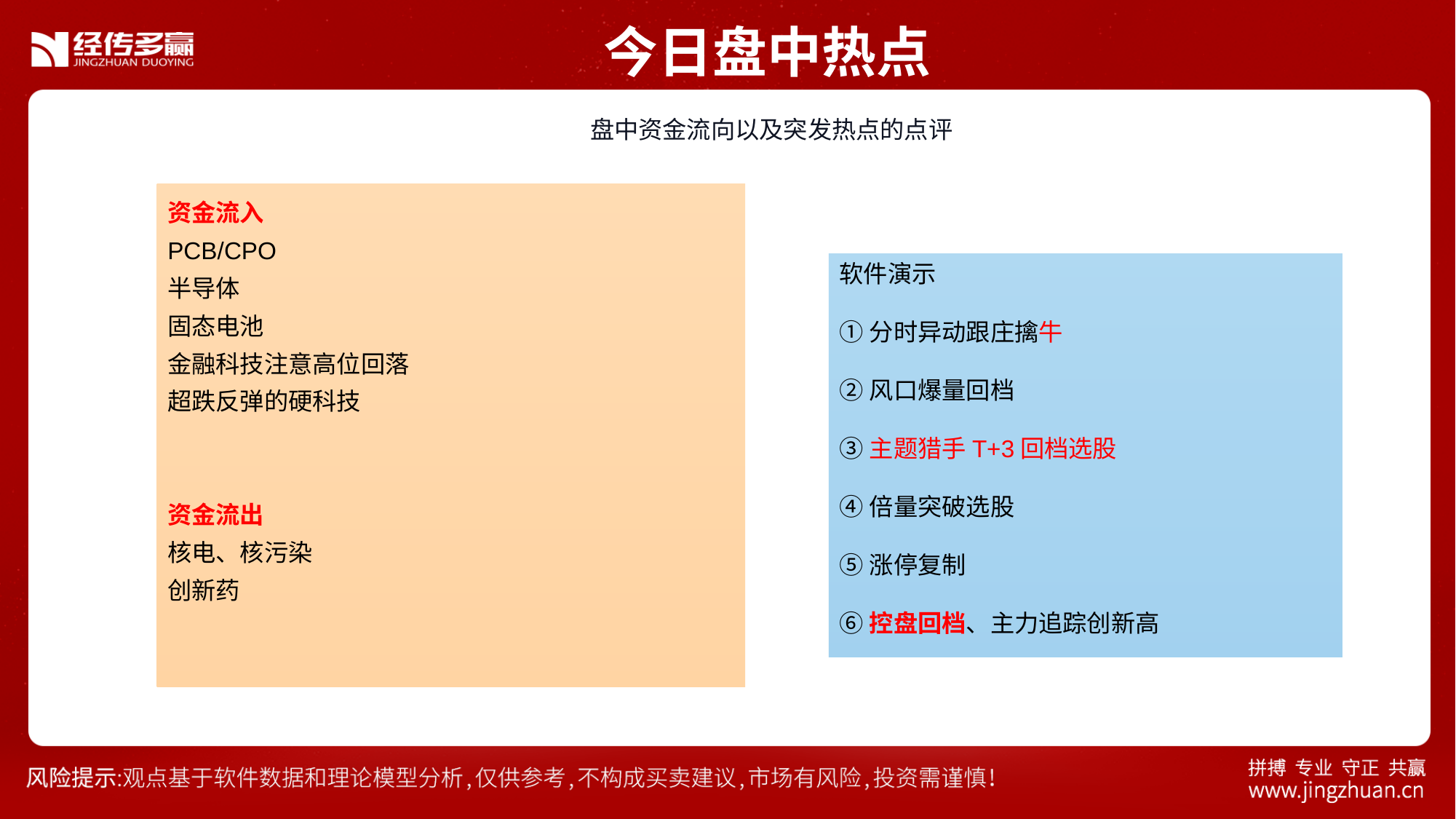

今日盘中热点
          盘中资金流向以及突发热点的点评

资金流入
PCB/CPO
半导体
固态电池
金融科技注意高位回落
超跌反弹的硬科技

资金流出
核电、核污染
创新药
软件演示

①分时异动跟庄擒牛

②风口爆量回档

③主题猎手T+3回档选股

④倍量突破选股

⑤涨停复制

⑥控盘回档、主力追踪创新高